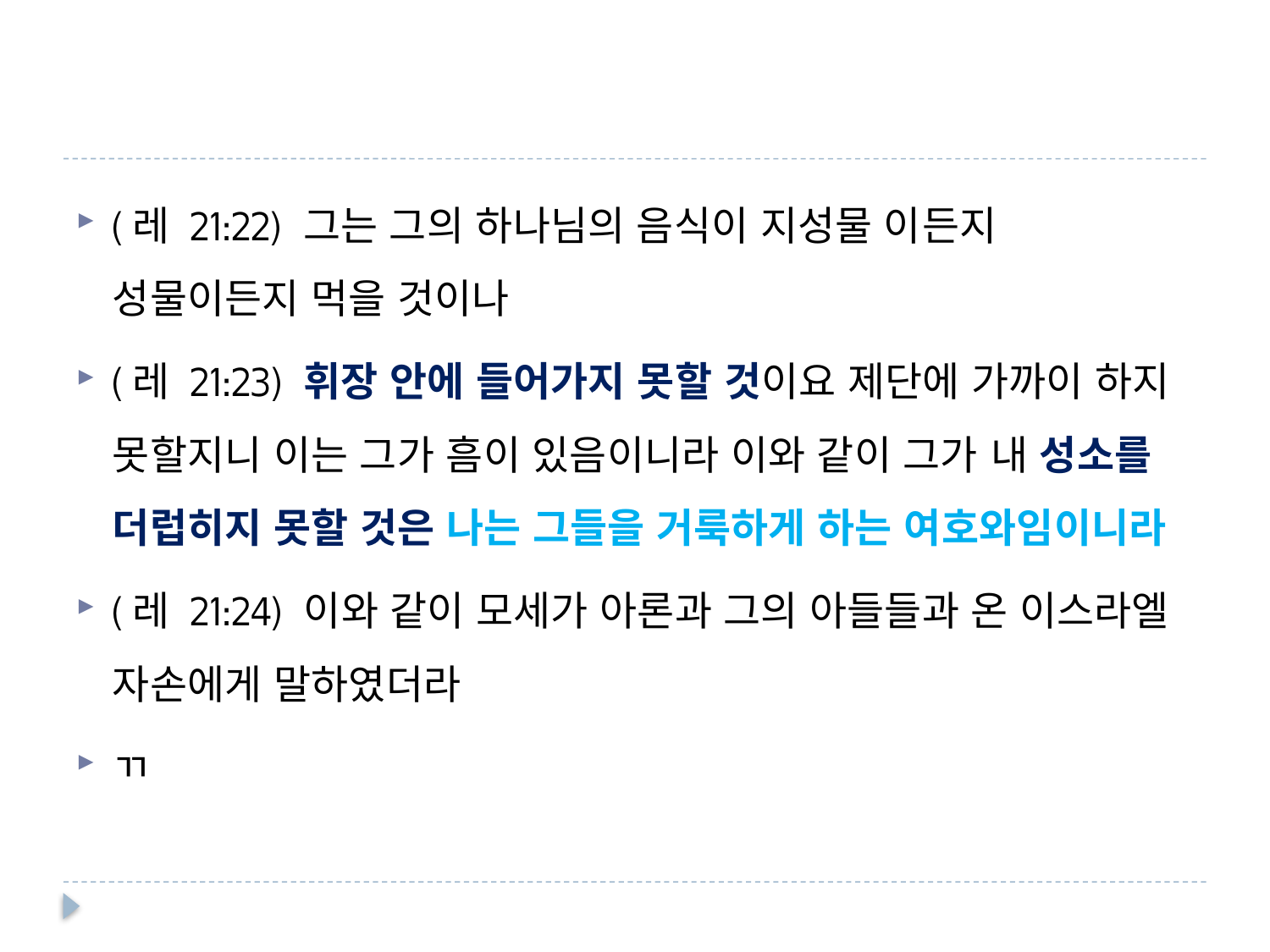

#
(레 21:22) 그는 그의 하나님의 음식이 지성물 이든지 성물이든지 먹을 것이나
(레 21:23) 휘장 안에 들어가지 못할 것이요 제단에 가까이 하지 못할지니 이는 그가 흠이 있음이니라 이와 같이 그가 내 성소를 더럽히지 못할 것은 나는 그들을 거룩하게 하는 여호와임이니라
(레 21:24) 이와 같이 모세가 아론과 그의 아들들과 온 이스라엘 자손에게 말하였더라
ㄲ